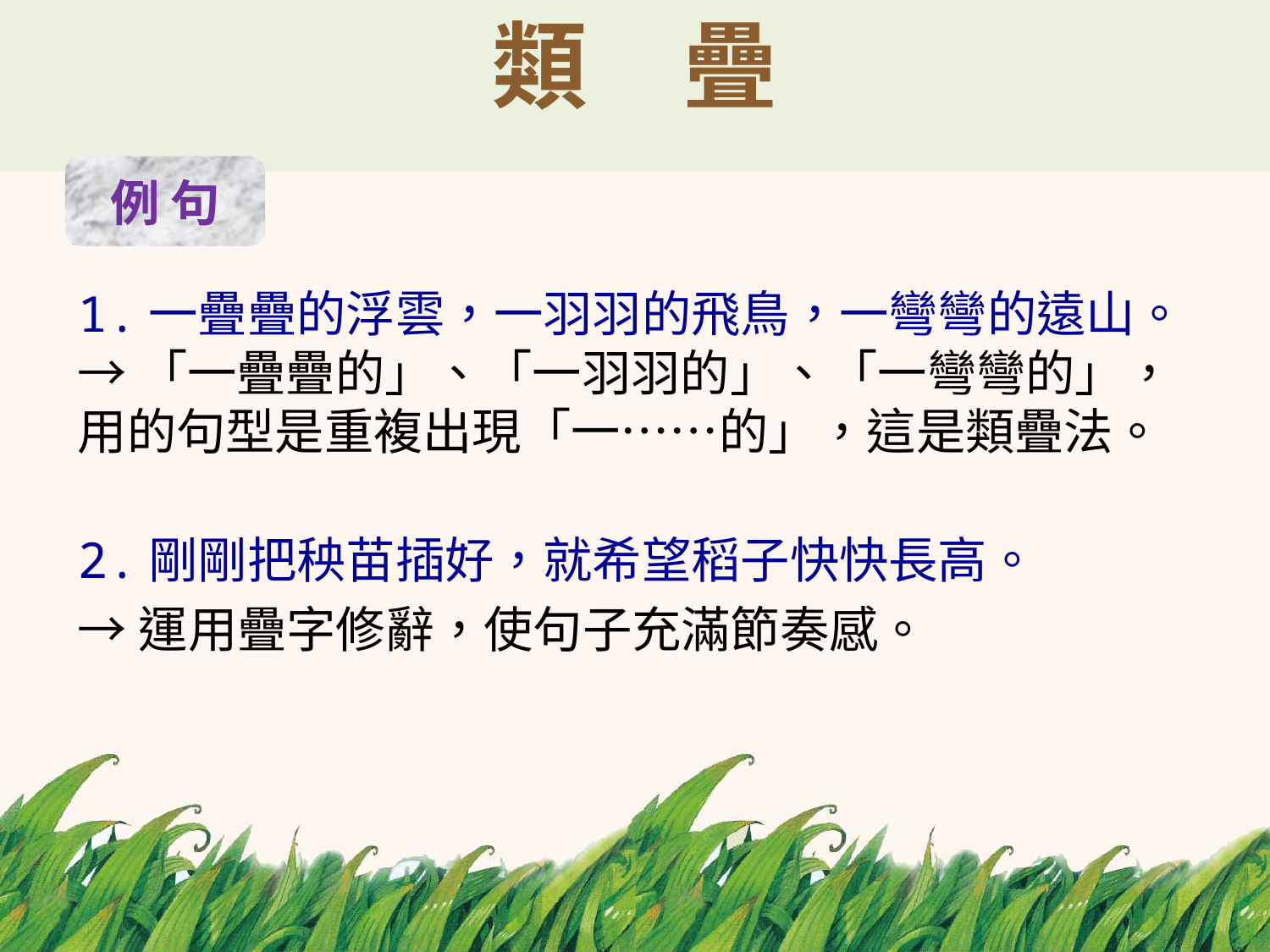

# 類　疊
例 句
1.一疊疊的浮雲，一羽羽的飛鳥，一彎彎的遠山。 → 「一疊疊的」、「一羽羽的」、「一彎彎的」，用的句型是重複出現「一……的」，這是類疊法。

2.剛剛把秧苗插好，就希望稻子快快長高。
→運用疊字修辭，使句子充滿節奏感。